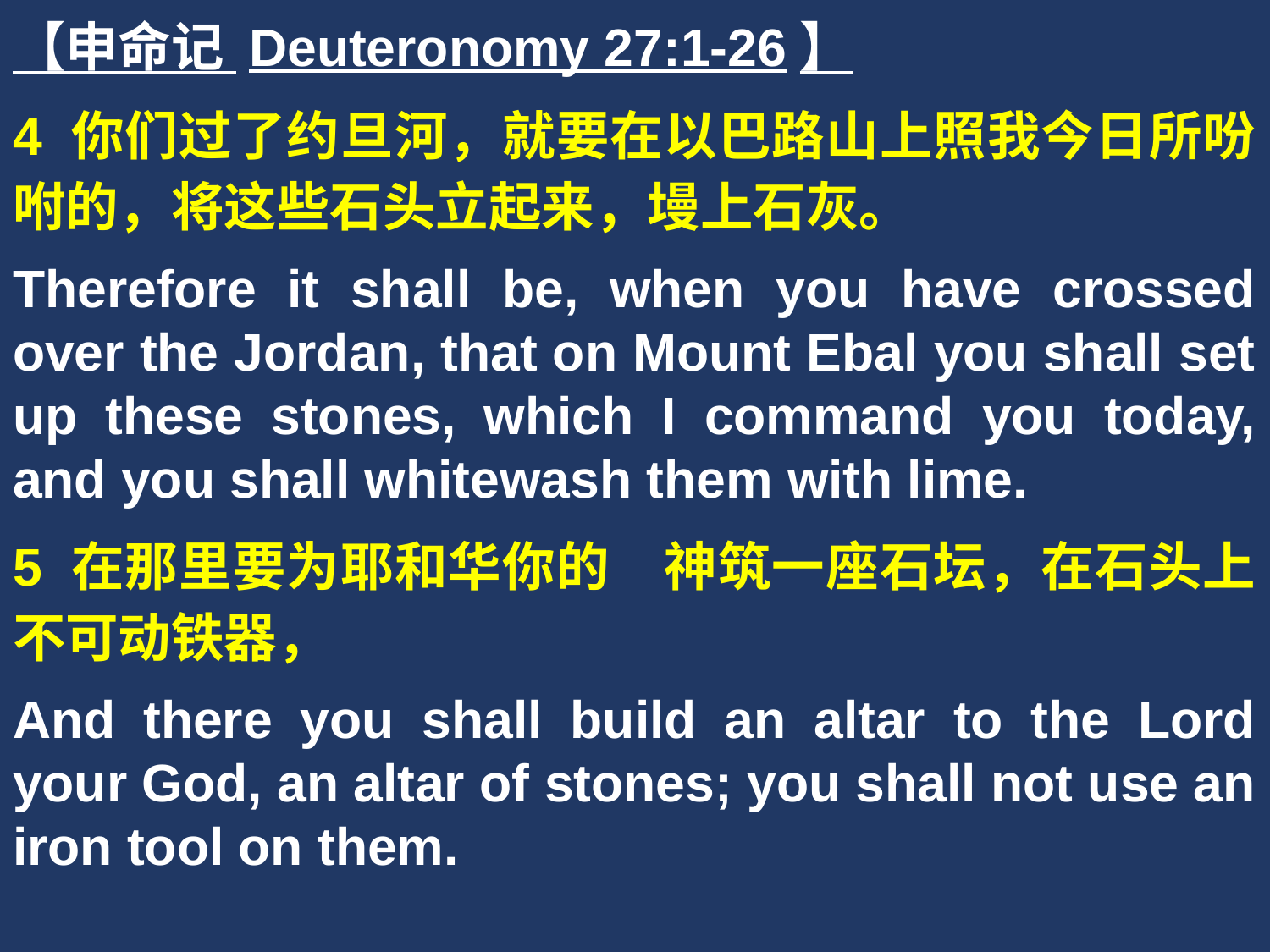

【申命记 Deuteronomy 27:1-26】
4 你们过了约旦河，就要在以巴路山上照我今日所吩咐的，将这些石头立起来，墁上石灰。
Therefore it shall be, when you have crossed over the Jordan, that on Mount Ebal you shall set up these stones, which I command you today, and you shall whitewash them with lime.
5 在那里要为耶和华你的　神筑一座石坛，在石头上不可动铁器，
And there you shall build an altar to the Lord your God, an altar of stones; you shall not use an iron tool on them.